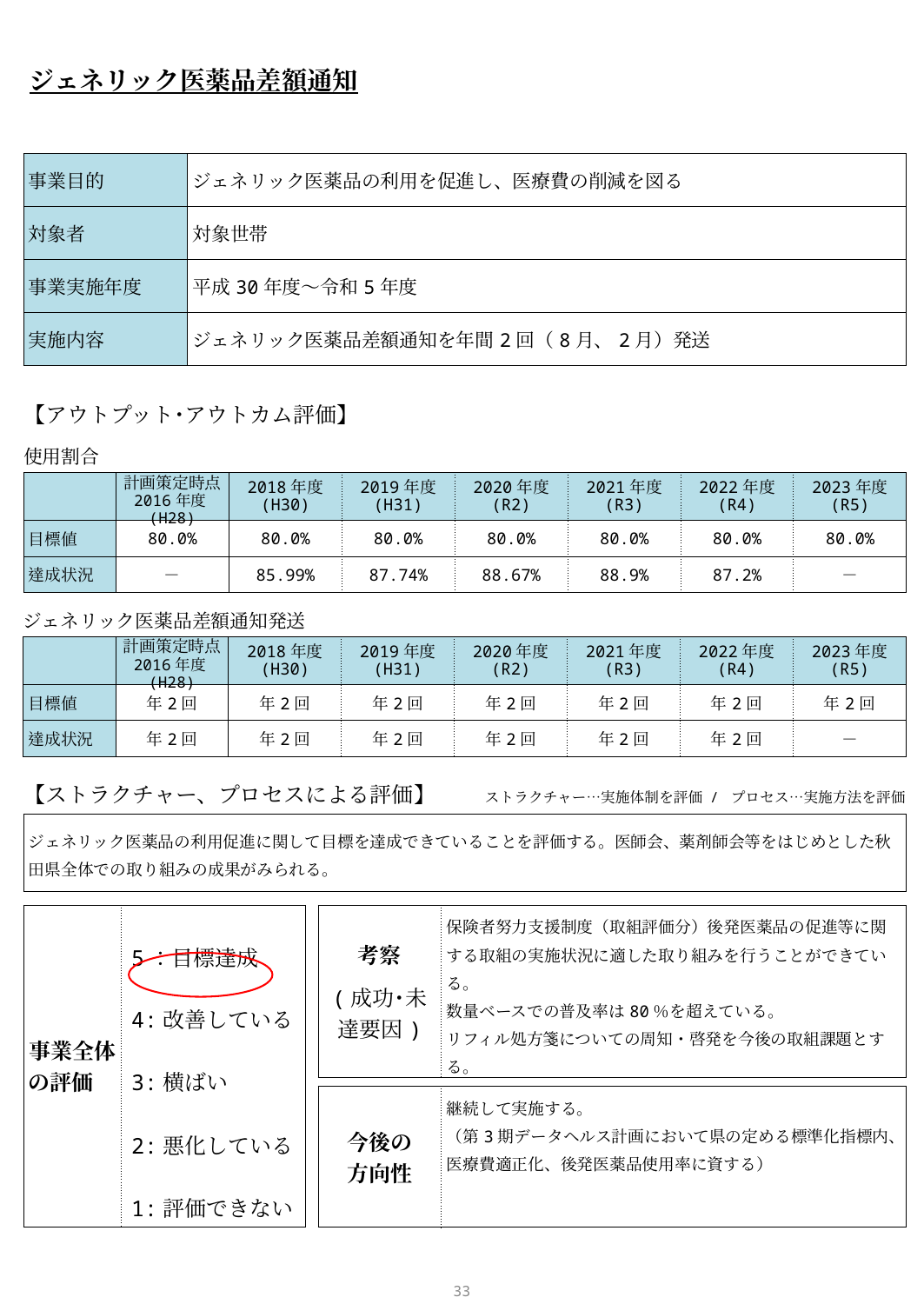

ジェネリック医薬品差額通知
| 事業目的 | ジェネリック医薬品の利用を促進し、医療費の削減を図る |
| --- | --- |
| 対象者 | 対象世帯 |
| 事業実施年度 | 平成30年度～令和5年度 |
| 実施内容 | ジェネリック医薬品差額通知を年間2回（8月、2月）発送 |
【アウトプット･アウトカム評価】
使用割合
|  | 計画策定時点 2016年度(H28) | 2018年度 (H30) | 2019年度 (H31) | 2020年度 (R2) | 2021年度 (R3) | 2022年度 (R4) | 2023年度 (R5) |
| --- | --- | --- | --- | --- | --- | --- | --- |
| 目標値 | 80.0% | 80.0% | 80.0% | 80.0% | 80.0% | 80.0% | 80.0% |
| 達成状況 | － | 85.99% | 87.74% | 88.67% | 88.9% | 87.2% | － |
ジェネリック医薬品差額通知発送
|  | 計画策定時点 2016年度(H28) | 2018年度 (H30) | 2019年度 (H31) | 2020年度 (R2) | 2021年度 (R3) | 2022年度 (R4) | 2023年度 (R5) |
| --- | --- | --- | --- | --- | --- | --- | --- |
| 目標値 | 年2回 | 年2回 | 年2回 | 年2回 | 年2回 | 年2回 | 年2回 |
| 達成状況 | 年2回 | 年2回 | 年2回 | 年2回 | 年2回 | 年2回 | － |
ストラクチャー…実施体制を評価 / プロセス…実施方法を評価
【ストラクチャー、プロセスによる評価】

| ジェネリック医薬品の利用促進に関して目標を達成できていることを評価する。医師会、薬剤師会等をはじめとした秋田県全体での取り組みの成果がみられる。 |
| --- |
| 考察 (成功･未達要因) | 保険者努力支援制度（取組評価分）後発医薬品の促進等に関する取組の実施状況に適した取り組みを行うことができている。 数量ベースでの普及率は80％を超えている。 リフィル処方箋についての周知・啓発を今後の取組課題とする。 |
| --- | --- |
| 事業全体 の評価 | 5：目標達成 4:改善している 3:横ばい 2:悪化している 1:評価できない |
| --- | --- |

| 今後の 方向性 | 継続して実施する。 （第3期データヘルス計画において県の定める標準化指標内、医療費適正化、後発医薬品使用率に資する） |
| --- | --- |
33